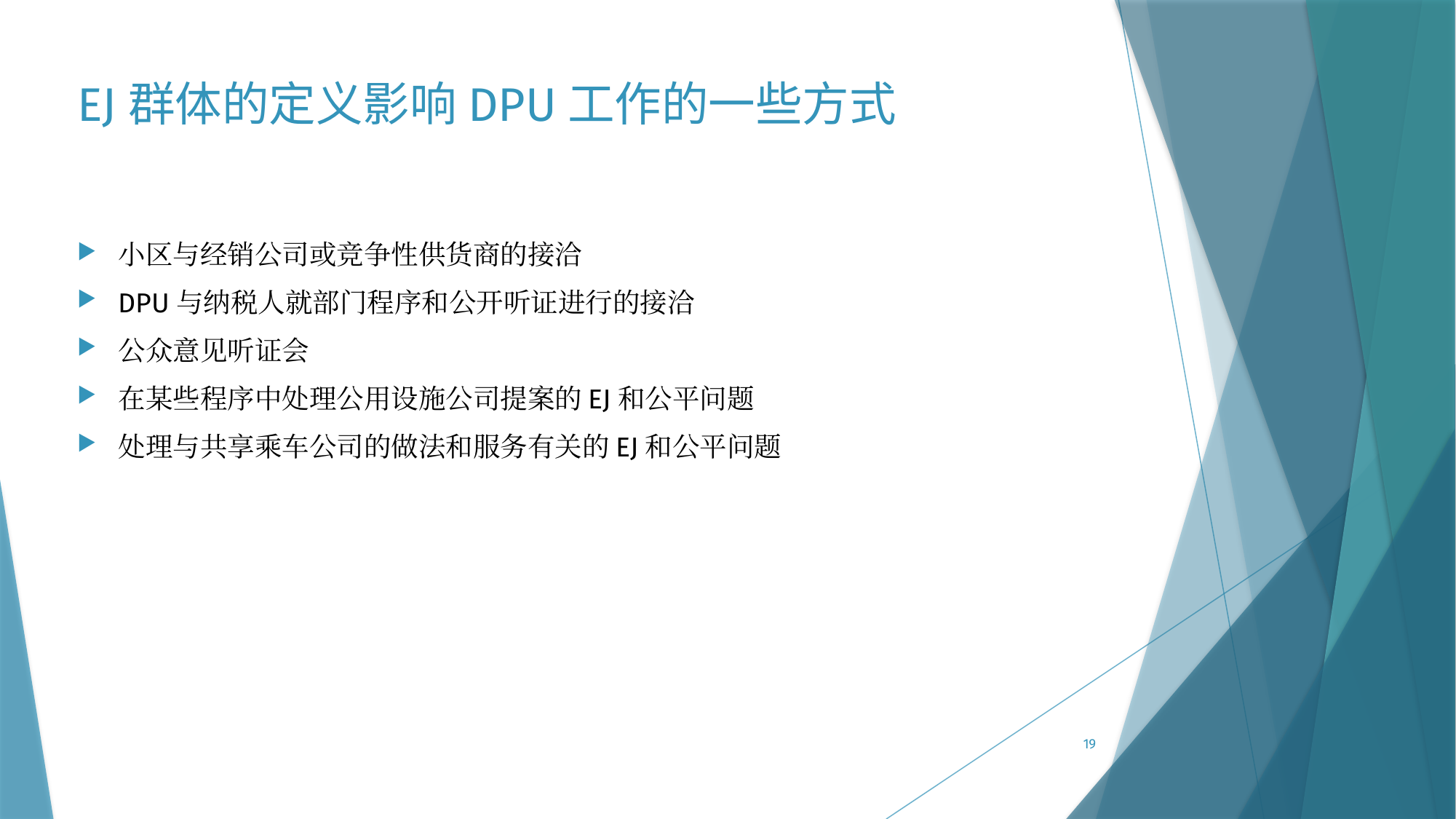

# EJ群体的定义影响DPU工作的一些方式
小区与经销公司或竞争性供货商的接洽
DPU与纳税人就部门程序和公开听证进行的接洽
公众意见听证会
在某些程序中处理公用设施公司提案的EJ和公平问题
处理与共享乘车公司的做法和服务有关的EJ和公平问题
19